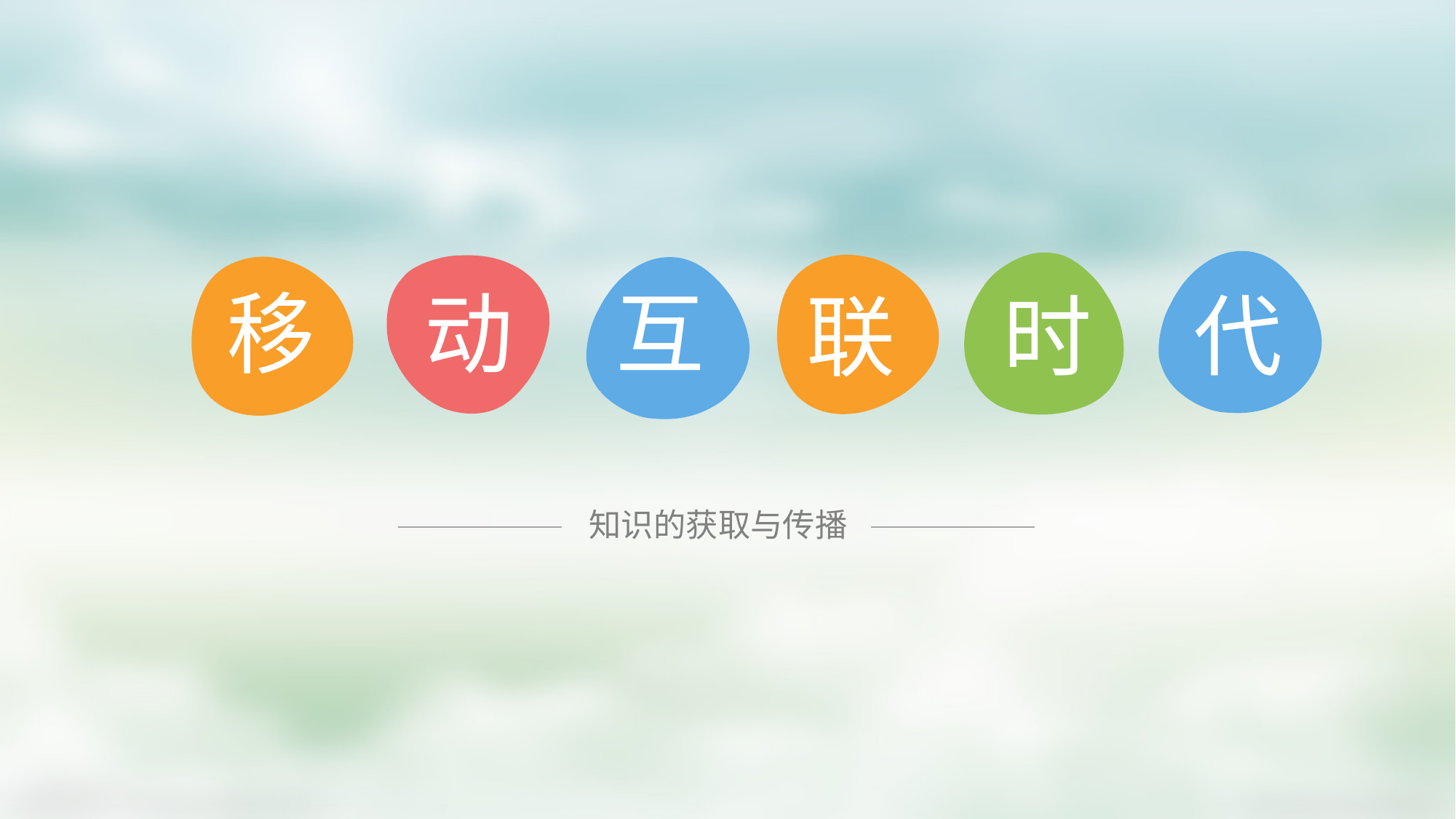

移
动
互
代
时
联
知识的获取与传播